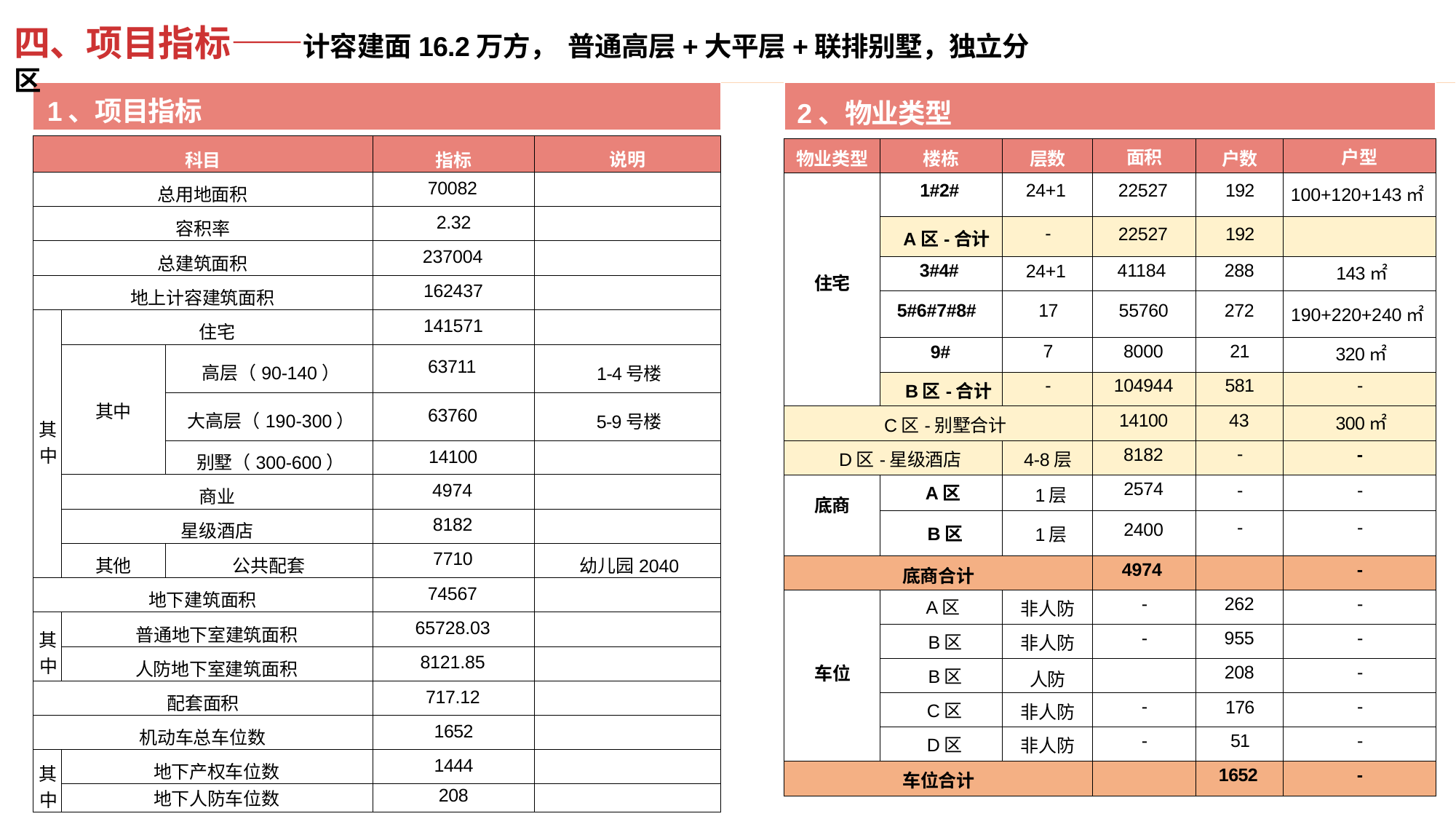

四、项目指标——计容建面16.2万方， 普通高层+大平层+联排别墅，独立分区
| 1、项目指标 |  | 2、物业类型 |  |
| --- | --- | --- | --- |
| 科目 |  |  | 指标 | 说明 |
| --- | --- | --- | --- | --- |
| 总用地面积 |  |  | 70082 |  |
| 容积率 |  |  | 2.32 |  |
| 总建筑面积 |  |  | 237004 |  |
| 地上计容建筑面积 |  |  | 162437 |  |
| 其 中 | 住宅 |  | 141571 |  |
|  | 其中 | 高层（90-140） | 63711 | 1-4号楼 |
|  |  | 大高层（190-300） | 63760 | 5-9号楼 |
|  |  | 别墅（300-600） | 14100 |  |
|  | 商业 |  | 4974 |  |
|  | 星级酒店 |  | 8182 |  |
|  | 其他 | 公共配套 | 7710 | 幼儿园2040 |
| 地下建筑面积 |  |  | 74567 |  |
| 其 中 | 普通地下室建筑面积 |  | 65728.03 |  |
|  | 人防地下室建筑面积 |  | 8121.85 |  |
| 配套面积 |  |  | 717.12 |  |
| 机动车总车位数 |  |  | 1652 |  |
| 其 中 | 地下产权车位数 |  | 1444 |  |
|  | 地下人防车位数 |  | 208 |  |
| 物业类型 | 楼栋 | 层数 | 面积 | 户数 | 户型 |
| --- | --- | --- | --- | --- | --- |
| 住宅 | 1#2# | 24+1 | 22527 | 192 | 100+120+143㎡ |
|  | A区-合计 | - | 22527 | 192 |  |
|  | 3#4# | 24+1 | 41184 | 288 | 143㎡ |
|  | 5#6#7#8# | 17 | 55760 | 272 | 190+220+240㎡ |
|  | 9# | 7 | 8000 | 21 | 320㎡ |
|  | B区-合计 | - | 104944 | 581 | - |
| C区-别墅合计 |  |  | 14100 | 43 | 300㎡ |
| D区-星级酒店 |  | 4-8层 | 8182 | - | - |
| 底商 | A区 | 1层 | 2574 | - | - |
|  | B区 | 1层 | 2400 | - | - |
| 底商合计 |  |  | 4974 |  | - |
| 车位 | A区 | 非人防 | - | 262 | - |
|  | B区 | 非人防 | - | 955 | - |
|  | B区 | 人防 |  | 208 | - |
|  | C区 | 非人防 | - | 176 | - |
|  | D区 | 非人防 | - | 51 | - |
| 车位合计 |  |  |  | 1652 | - |